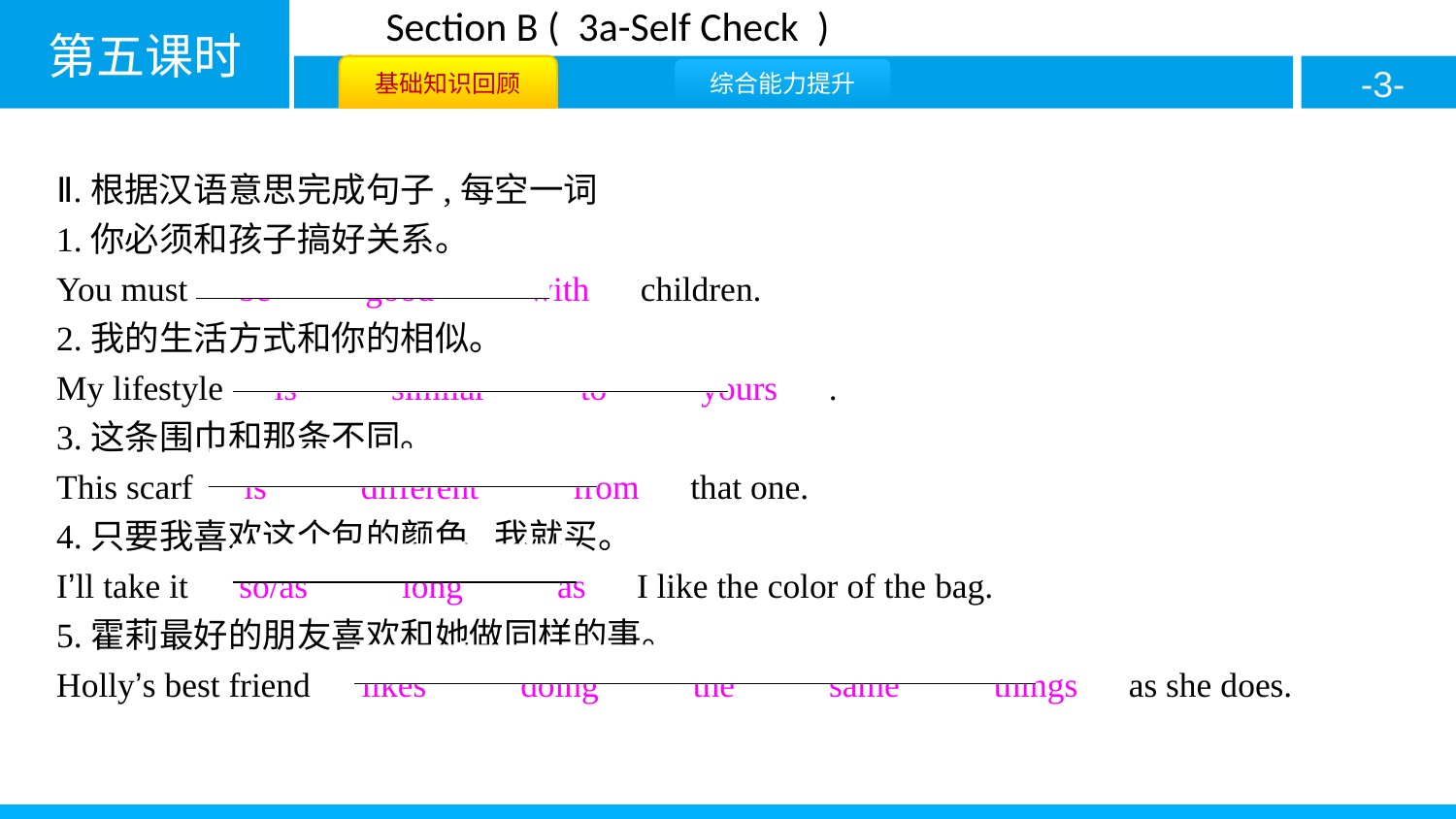

Ⅱ.根据汉语意思完成句子,每空一词
1.你必须和孩子搞好关系。
You must　be　 　good　 　with　children.
2.我的生活方式和你的相似。
My lifestyle　is　 　similar　 　to　 　yours　.
3.这条围巾和那条不同。
This scarf　is　 　different　 　from　that one.
4.只要我喜欢这个包的颜色,我就买。
I’ll take it　so/as　 　long　 　as　I like the color of the bag.
5.霍莉最好的朋友喜欢和她做同样的事。
Holly’s best friend　likes　 　doing　 　the　 　same　 　things　as she does.